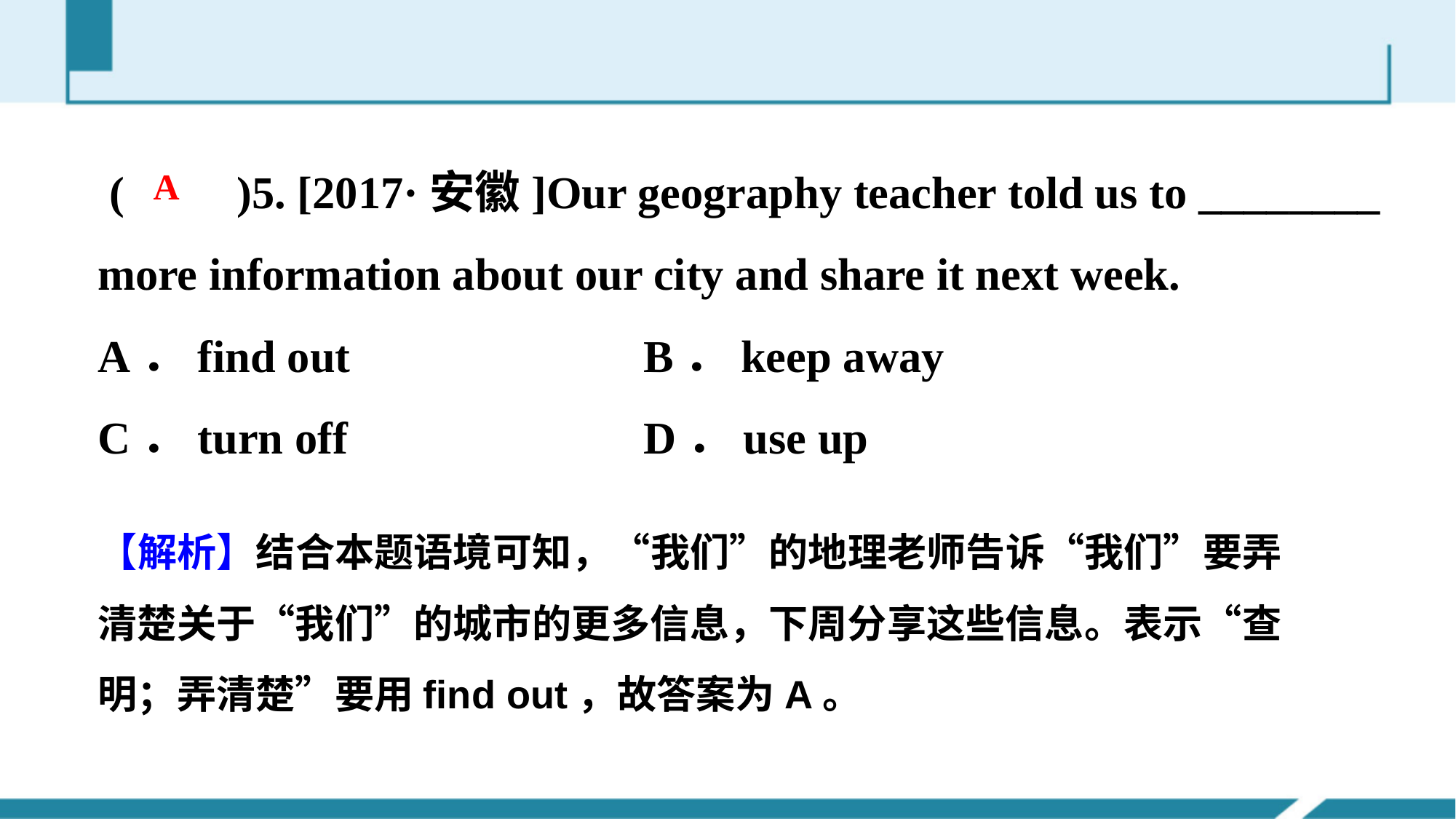

(　　)5. [2017·安徽]Our geography teacher told us to ________ more information about our city and share it next week.
A．find out  			B．keep away
C．turn off  			D．use up
A
【解析】结合本题语境可知，“我们”的地理老师告诉“我们”要弄清楚关于“我们”的城市的更多信息，下周分享这些信息。表示“查明；弄清楚”要用find out，故答案为A。